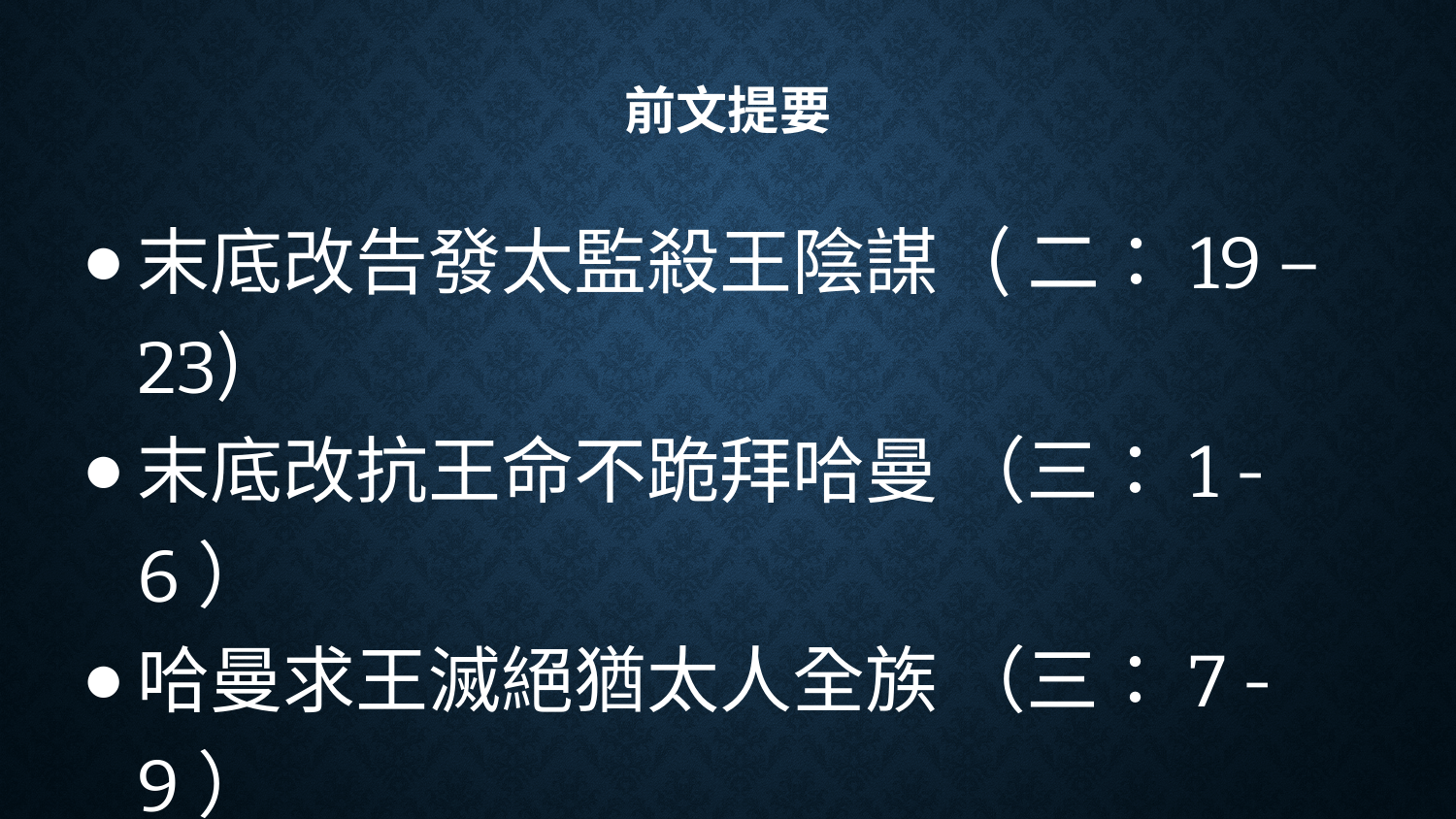

# 前文提要
末底改告發太監殺王陰謀  (二：19 – 23)
末底改抗王命不跪拜哈曼 （三：1 - 6）
哈曼求王滅絕猶太人全族 （三：7 - 9）
王准哈曼下詔滅絕猶太人 （三：10 - 15）